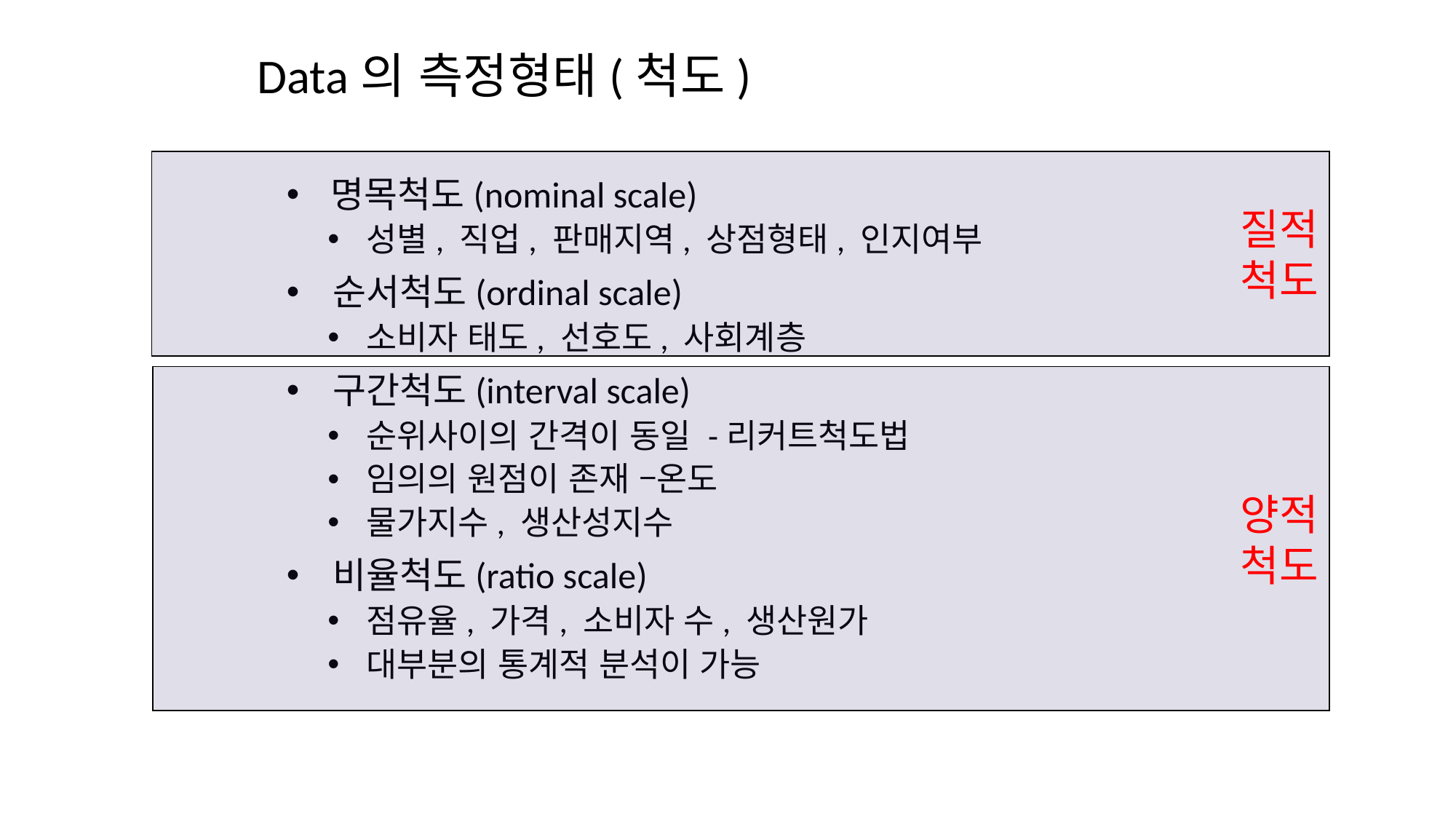

# Data의 측정형태(척도)
질적
척도
 명목척도(nominal scale)
성별, 직업, 판매지역, 상점형태, 인지여부
 순서척도(ordinal scale)
소비자 태도, 선호도, 사회계층
 구간척도(interval scale)
순위사이의 간격이 동일 -리커트척도법
임의의 원점이 존재 –온도
물가지수, 생산성지수
 비율척도(ratio scale)
점유율, 가격, 소비자 수, 생산원가
대부분의 통계적 분석이 가능
양적
척도